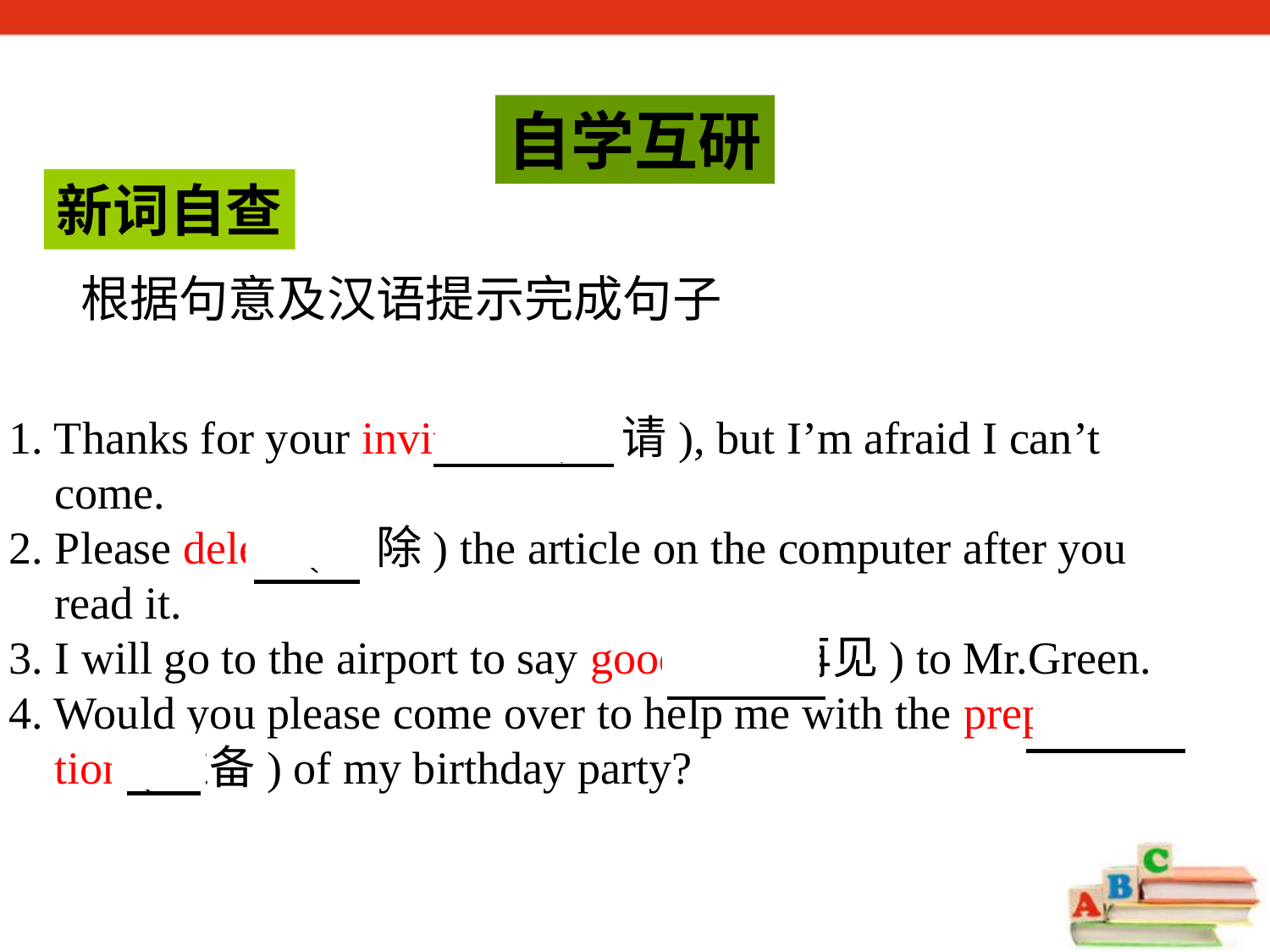

自学互研
新词自查
根据句意及汉语提示完成句子

1. Thanks for your invitation (邀请), but I’m afraid I can’t
    come.
2. Please delete (删除) the article on the computer after you
    read it.
3. I will go to the airport to say goodbye (再见) to Mr.Green.
4. Would you please come over to help me with the prepara-
    tion (准备) of my birthday party?